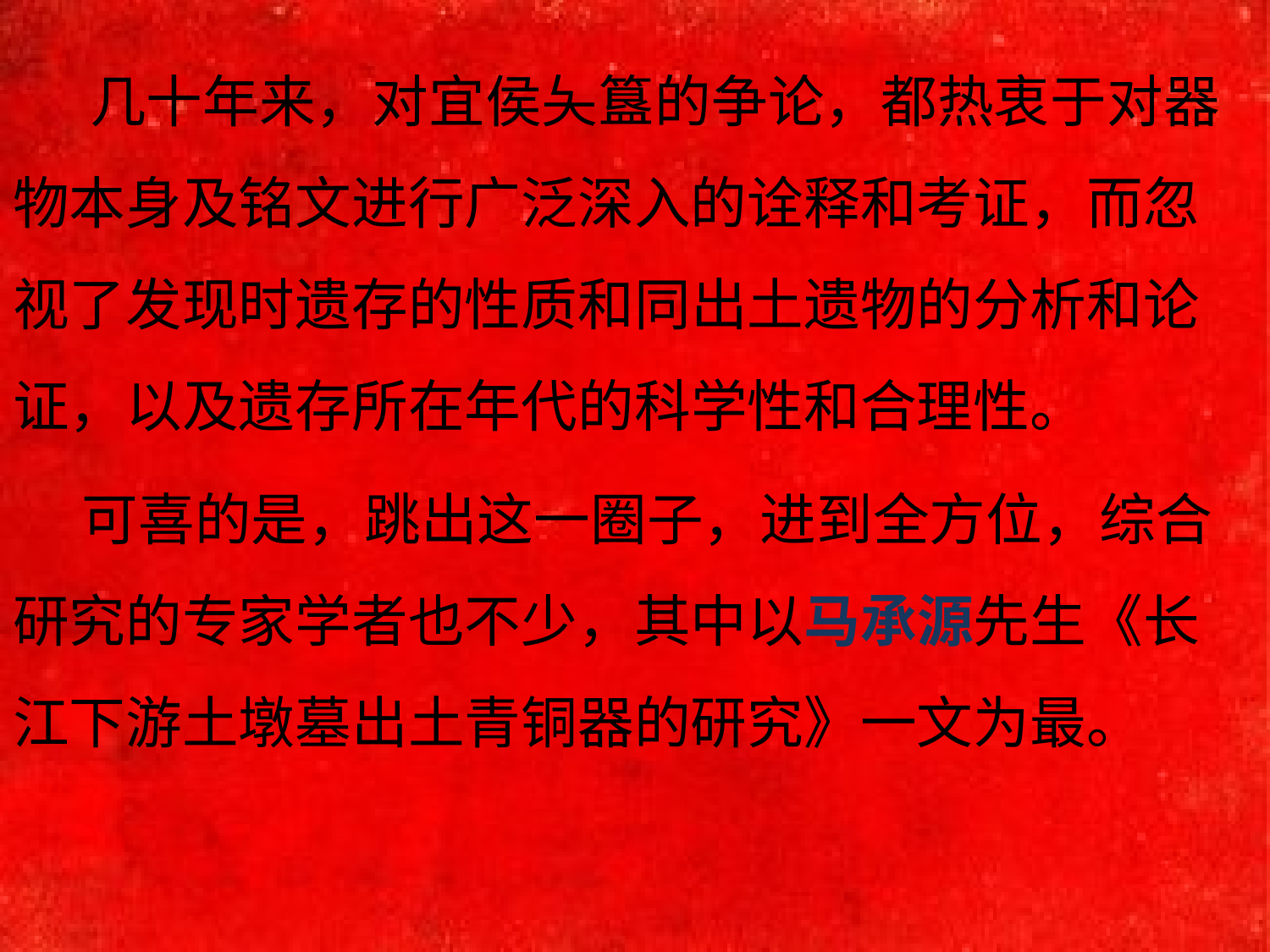

几十年来，对宜侯夨簋的争论，都热衷于对器物本身及铭文进行广泛深入的诠释和考证，而忽视了发现时遗存的性质和同出土遗物的分析和论证，以及遗存所在年代的科学性和合理性。
　 可喜的是，跳出这一圈子，进到全方位，综合研究的专家学者也不少，其中以马承源先生《长江下游土墩墓出土青铜器的研究》一文为最。